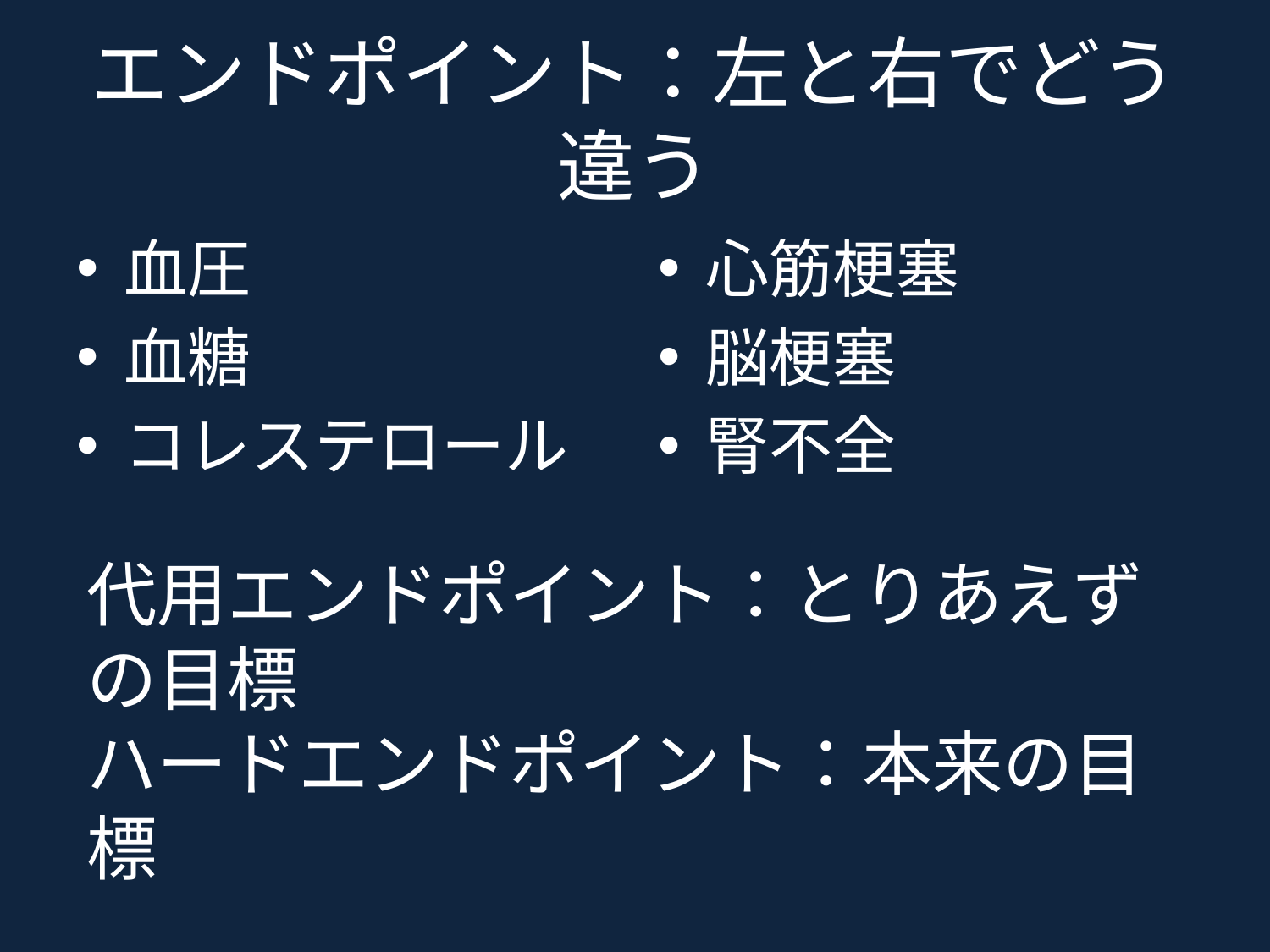

エンドポイント：左と右でどう違う
血圧
血糖
コレステロール
心筋梗塞
脳梗塞
腎不全
代用エンドポイント：とりあえずの目標
ハードエンドポイント：本来の目標